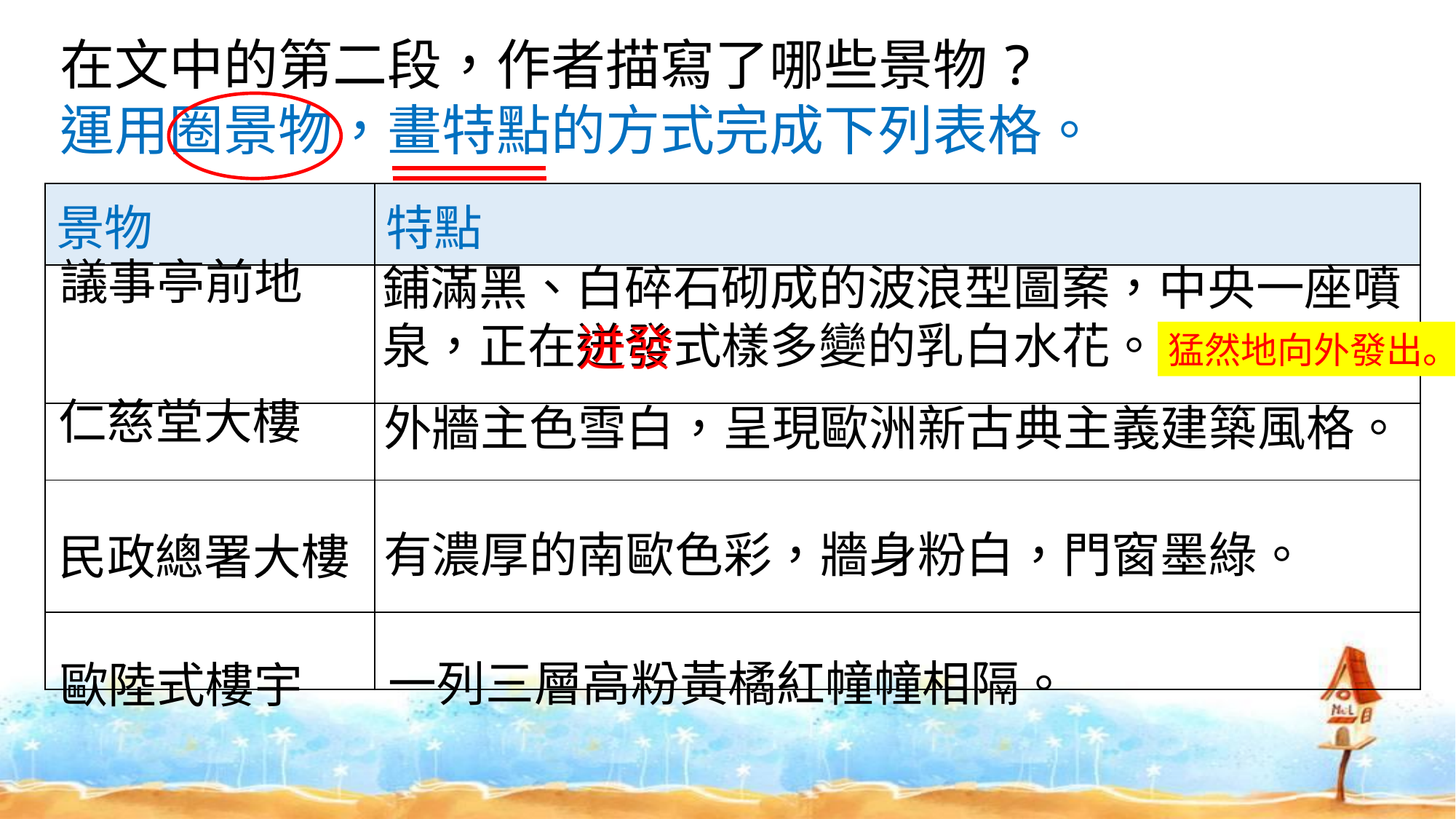

在文中的第二段，作者描寫了哪些景物?
運用圈景物，畫特點的方式完成下列表格。

| 景物 | 特點 |
| --- | --- |
|  |  |
|  |  |
|  |  |
|  |  |
議事亭前地
鋪滿黑、白碎石砌成的波浪型圖案，中央一座噴泉，正在迸發式樣多變的乳白水花。
迸發
猛然地向外發出。
仁慈堂大樓
外牆主色雪白，呈現歐洲新古典主義建築風格。
有濃厚的南歐色彩，牆身粉白，門窗墨綠。
民政總署大樓
一列三層高粉黃橘紅幢幢相隔。
歐陸式樓宇